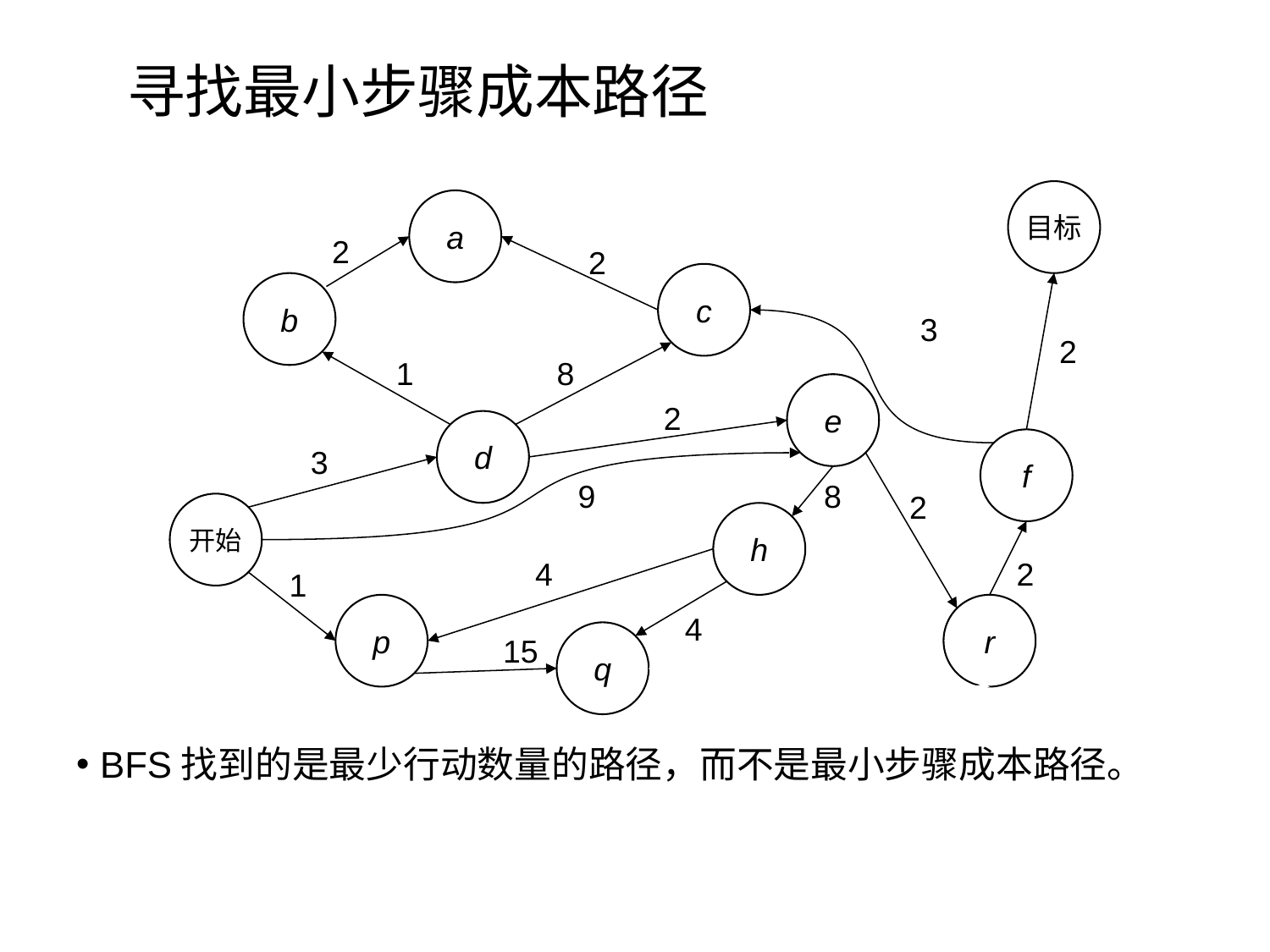

# 寻找最小步骤成本路径
目标
a
c
b
e
d
f
开始
h
p
r
q
2
2
3
2
1
8
2
3
9
8
2
4
2
1
4

15
BFS找到的是最少行动数量的路径，而不是最小步骤成本路径。